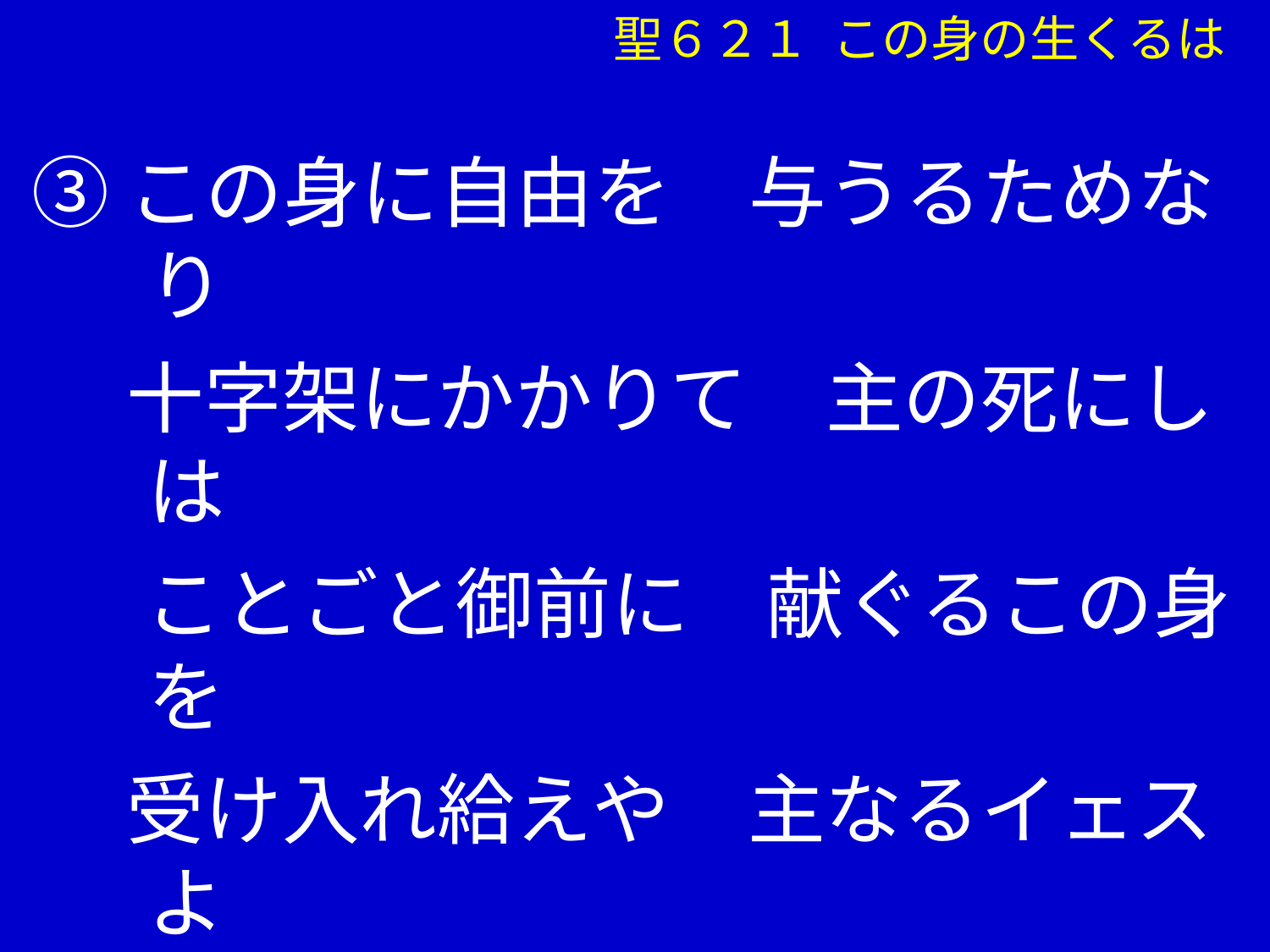

聖６２１  この身の生くるは
③この身に自由を　与うるためなり
　 十字架にかかりて　主の死にしは
 　ことごと御前に　献ぐるこの身を
　 受け入れ給えや　主なるイェスよ